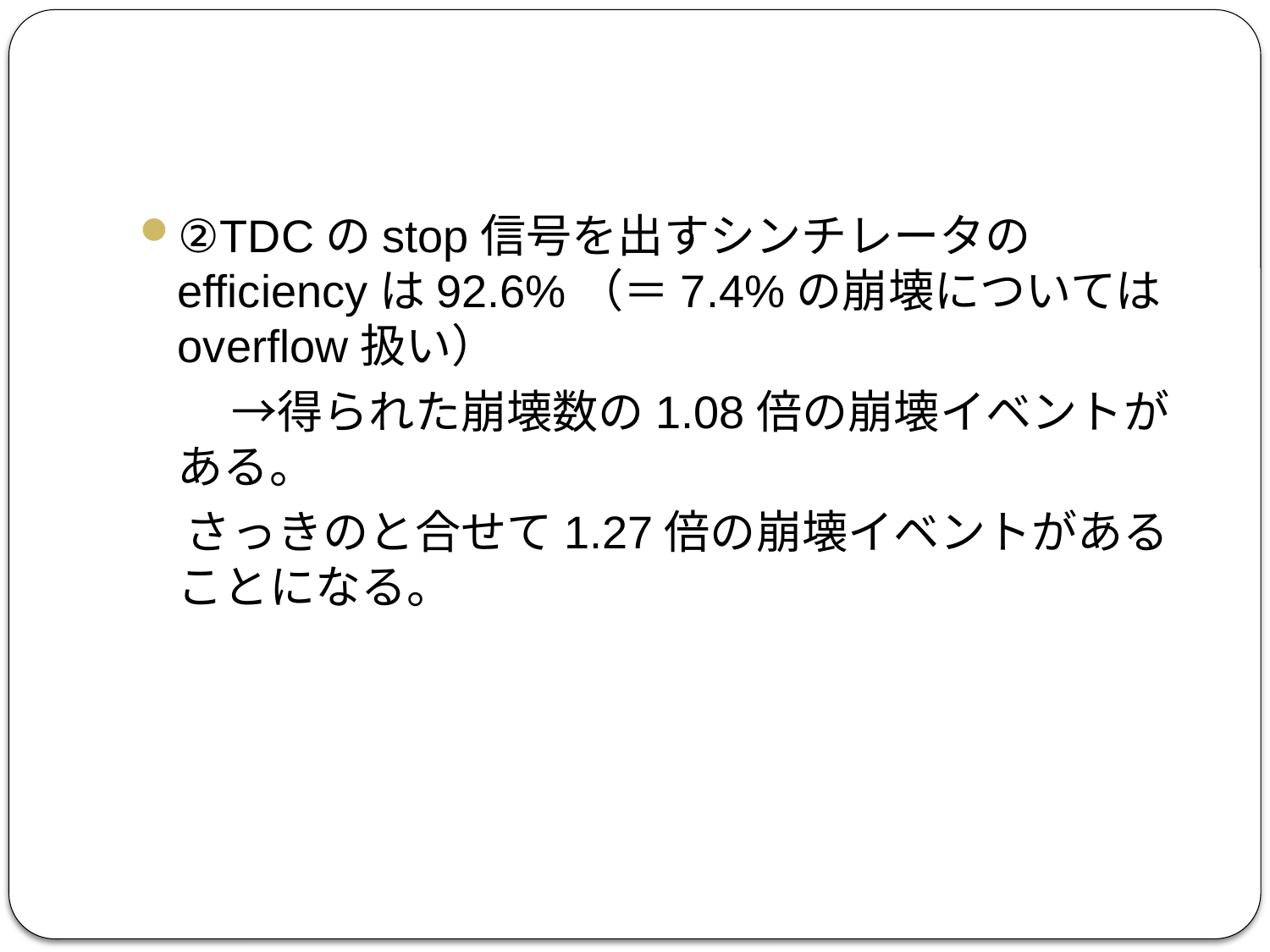

②TDCのstop信号を出すシンチレータのefficiencyは92.6%（＝7.4%の崩壊についてはoverflow扱い）
　　→得られた崩壊数の1.08倍の崩壊イベントがある。
　さっきのと合せて1.27倍の崩壊イベントがあることになる。